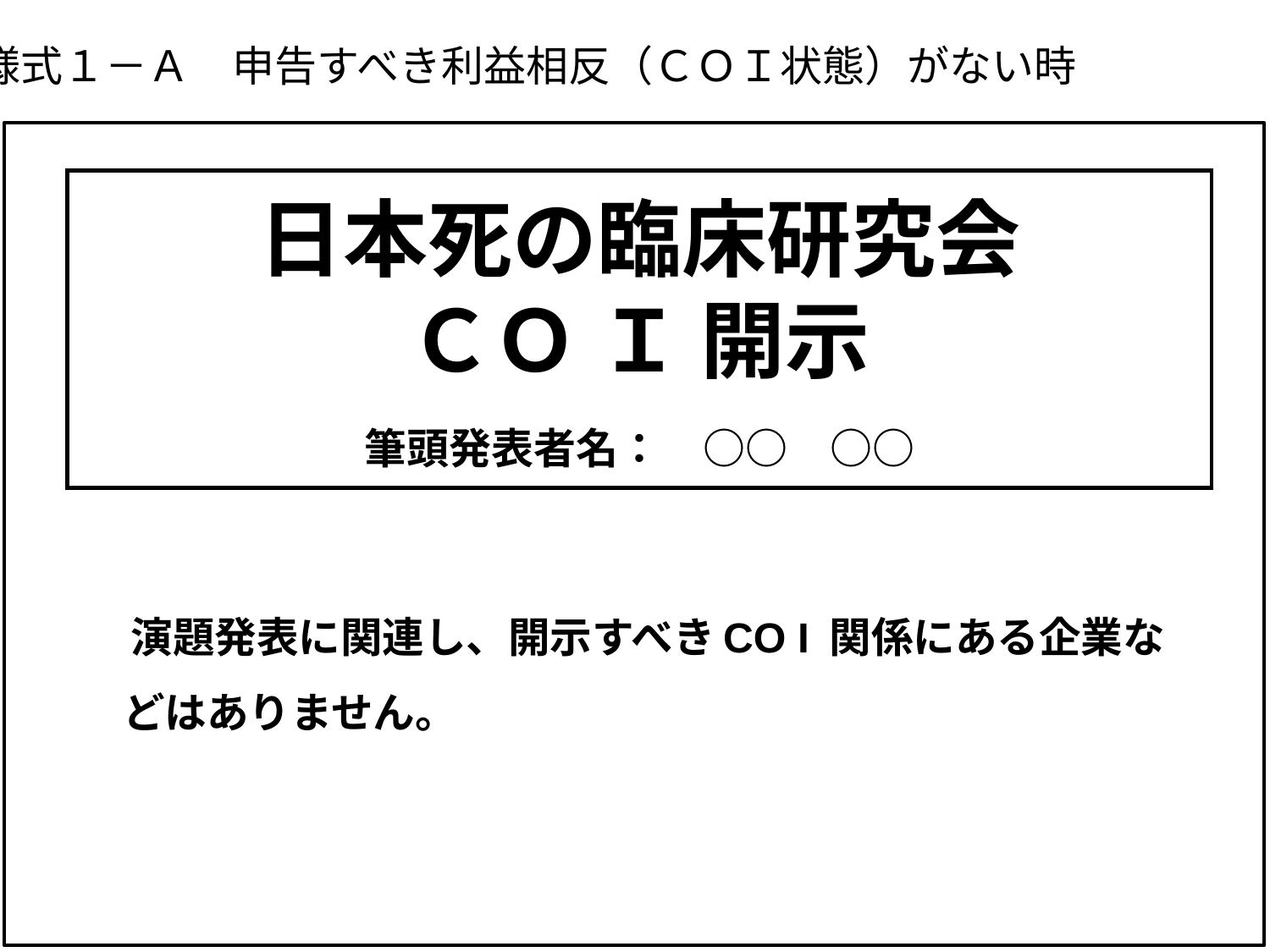

様式１－Ａ　申告すべき利益相反（ＣＯＩ状態）がない時

# 日本死の臨床研究会 ＣＯ Ｉ 開示 　 筆頭発表者名：　○○　○○

　演題発表に関連し、開示すべきCO I 関係にある企業などはありません。